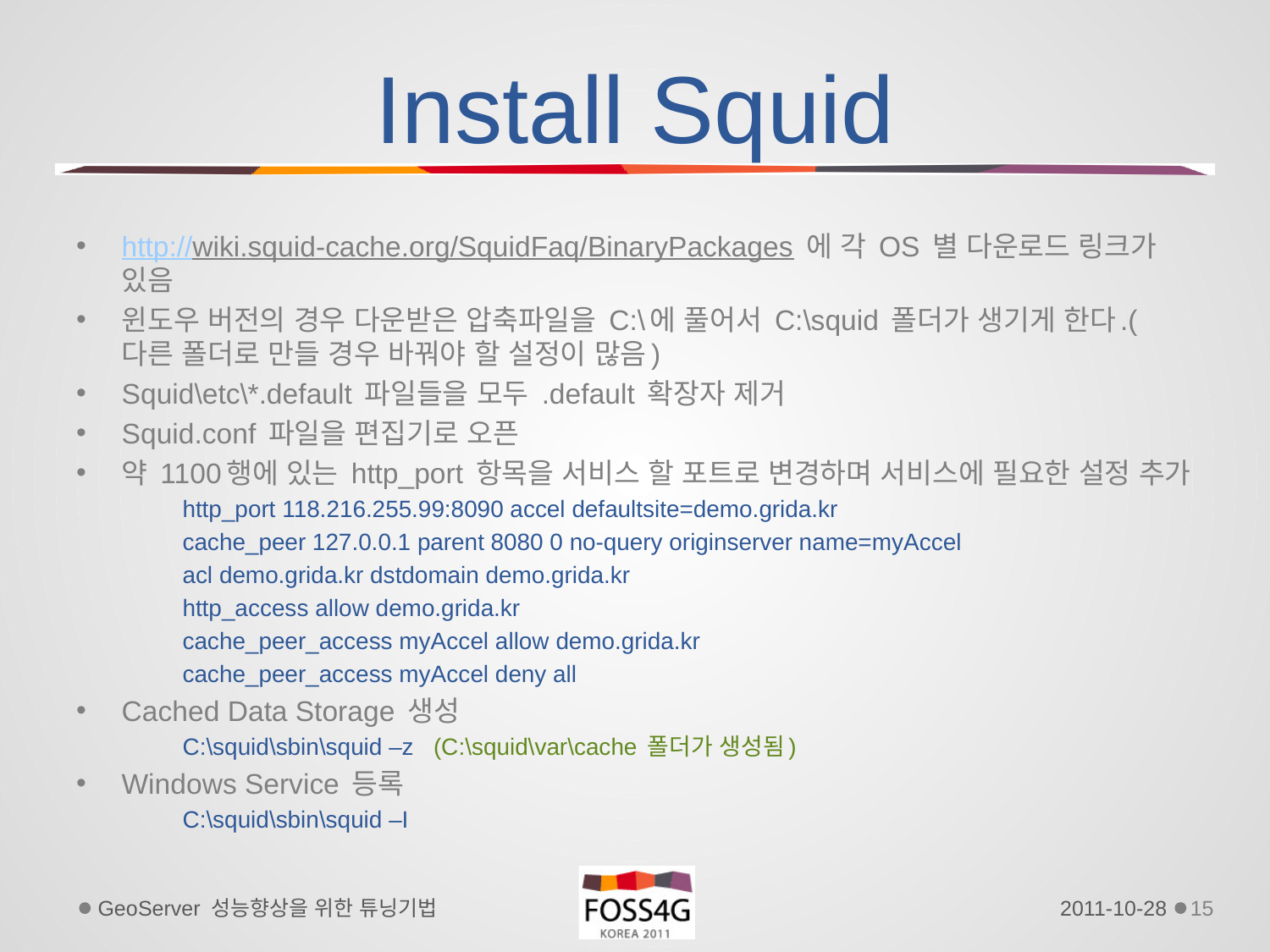

# Install Squid
http://wiki.squid-cache.org/SquidFaq/BinaryPackages 에 각 OS 별 다운로드 링크가 있음
윈도우 버전의 경우 다운받은 압축파일을 C:\에 풀어서 C:\squid 폴더가 생기게 한다.(다른 폴더로 만들 경우 바꿔야 할 설정이 많음)
Squid\etc\*.default 파일들을 모두 .default 확장자 제거
Squid.conf 파일을 편집기로 오픈
약 1100행에 있는 http_port 항목을 서비스 할 포트로 변경하며 서비스에 필요한 설정 추가
http_port 118.216.255.99:8090 accel defaultsite=demo.grida.kr
cache_peer 127.0.0.1 parent 8080 0 no-query originserver name=myAccel
acl demo.grida.kr dstdomain demo.grida.kr
http_access allow demo.grida.kr
cache_peer_access myAccel allow demo.grida.kr
cache_peer_access myAccel deny all
Cached Data Storage 생성
C:\squid\sbin\squid –z   (C:\squid\var\cache 폴더가 생성됨)
Windows Service 등록
C:\squid\sbin\squid –I
GeoServer 성능향상을 위한 튜닝기법
2011-10-28
15